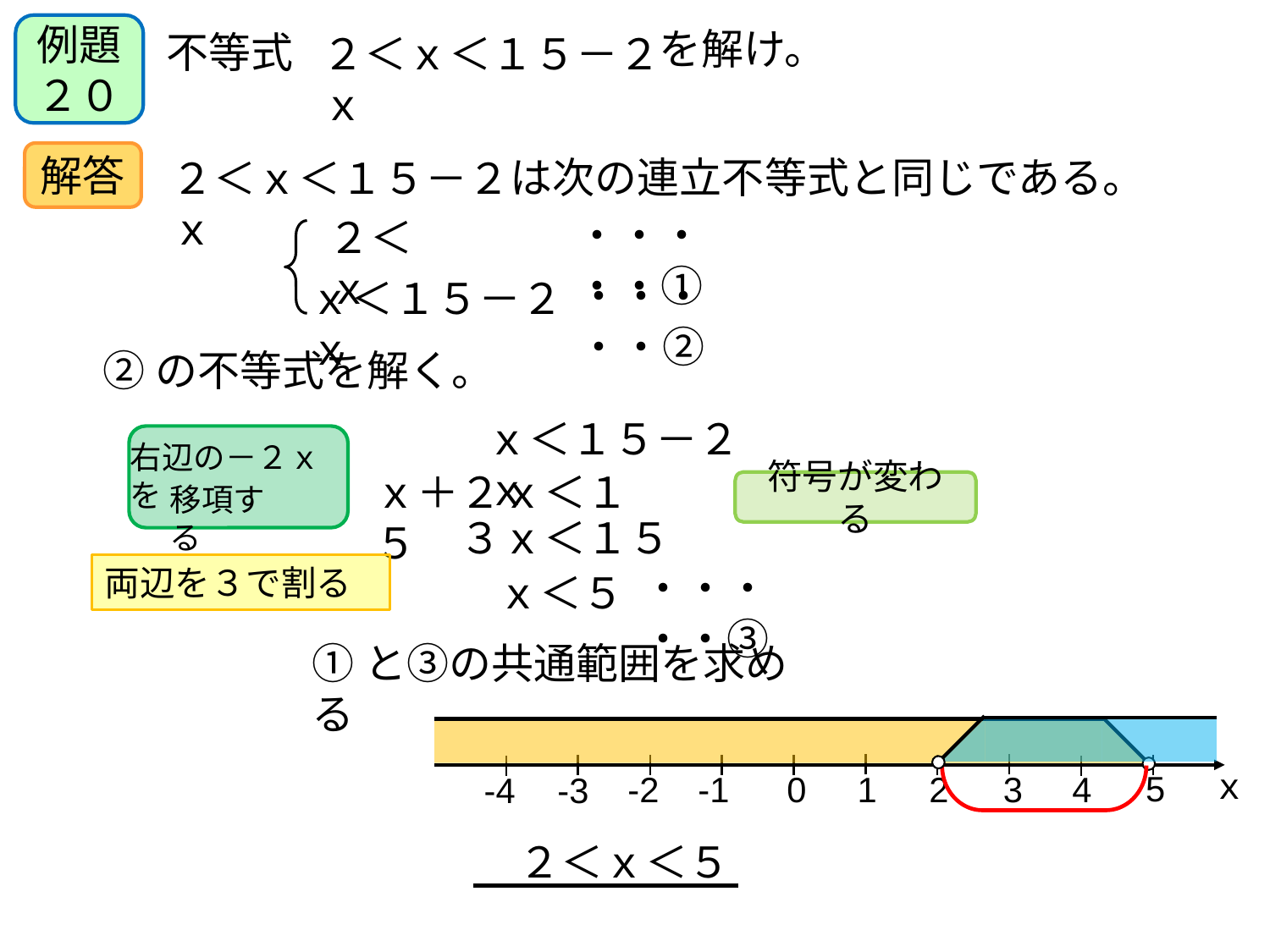

例題２０
を解け。
不等式
２＜ｘ＜１５－２ｘ
解答
は次の連立不等式と同じである。
２＜ｘ＜１５－２ｘ
・・・・・①
２＜ｘ

・・・・・②
ｘ＜１５－２ｘ
②の不等式を解く。
ｘ＜１５－２ｘ

右辺の－２ｘを
ｘ＋２ｘ＜１５
符号が変わる
移項する
３ｘ＜１５
両辺を３で割る
・・・・・③
ｘ＜５
①と③の共通範囲を求める

ｘ
5
2
4
1
3
-1
-2
0
-4
-3
２＜ｘ＜５